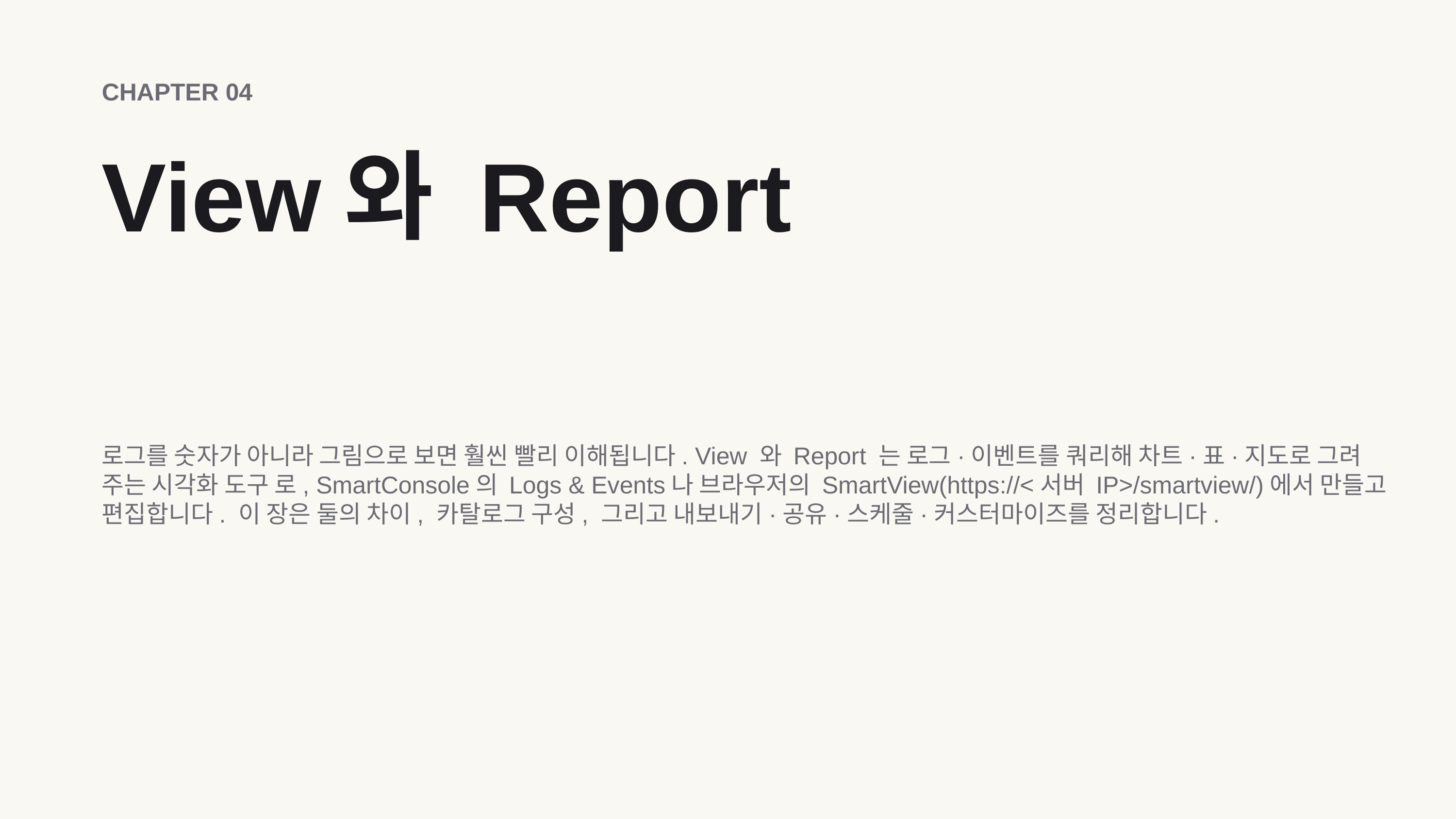

CHAPTER 04
View와 Report
로그를 숫자가 아니라 그림으로 보면 훨씬 빨리 이해됩니다. View 와 Report 는 로그·이벤트를 쿼리해 차트·표·지도로 그려 주는 시각화 도구 로, SmartConsole의 Logs & Events나 브라우저의 SmartView(https://<서버 IP>/smartview/)에서 만들고 편집합니다. 이 장은 둘의 차이, 카탈로그 구성, 그리고 내보내기·공유·스케줄·커스터마이즈를 정리합니다.